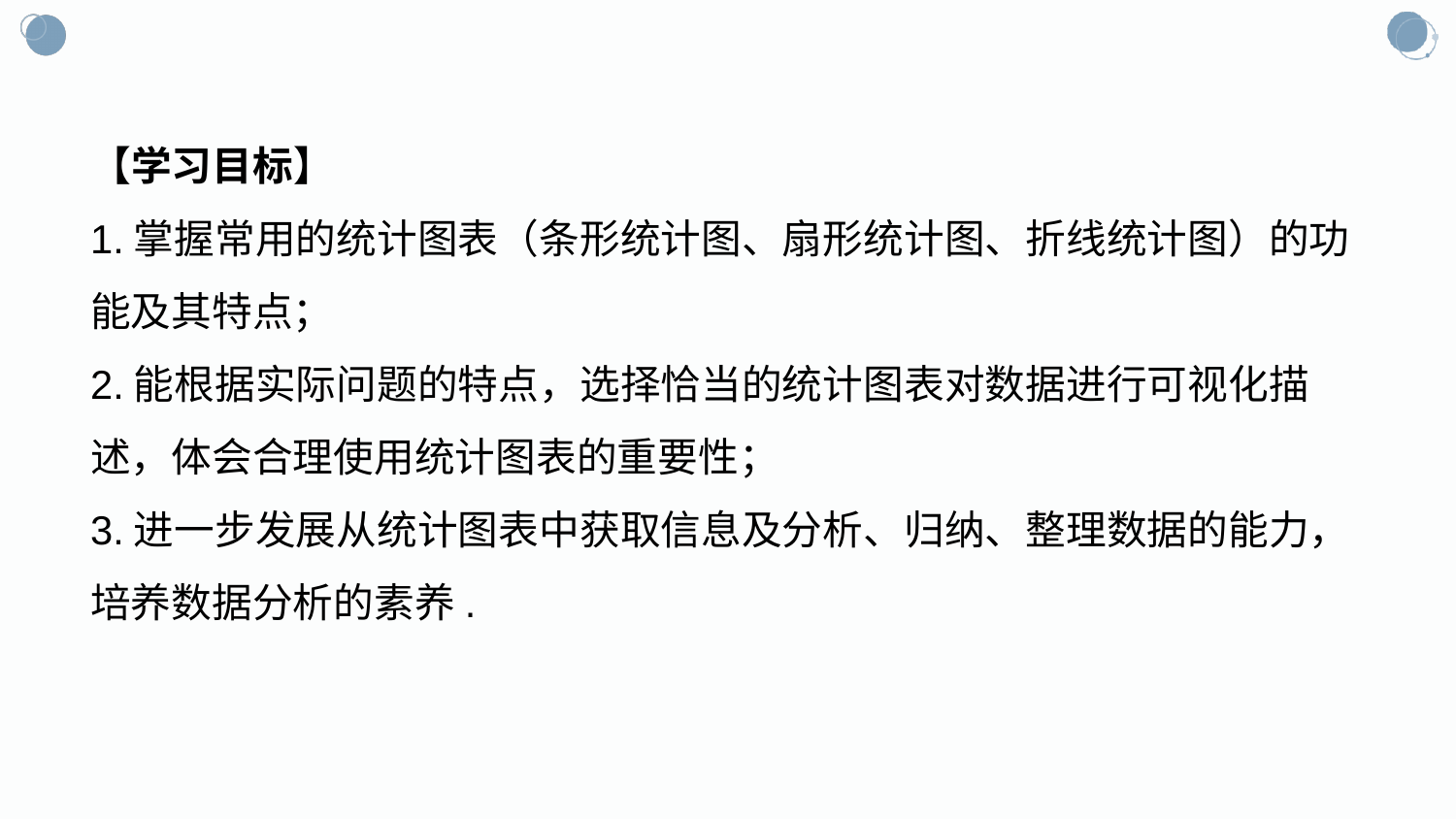

【学习目标】
1.掌握常用的统计图表（条形统计图、扇形统计图、折线统计图）的功能及其特点；
2.能根据实际问题的特点，选择恰当的统计图表对数据进行可视化描述，体会合理使用统计图表的重要性；
3.进一步发展从统计图表中获取信息及分析、归纳、整理数据的能力，培养数据分析的素养.